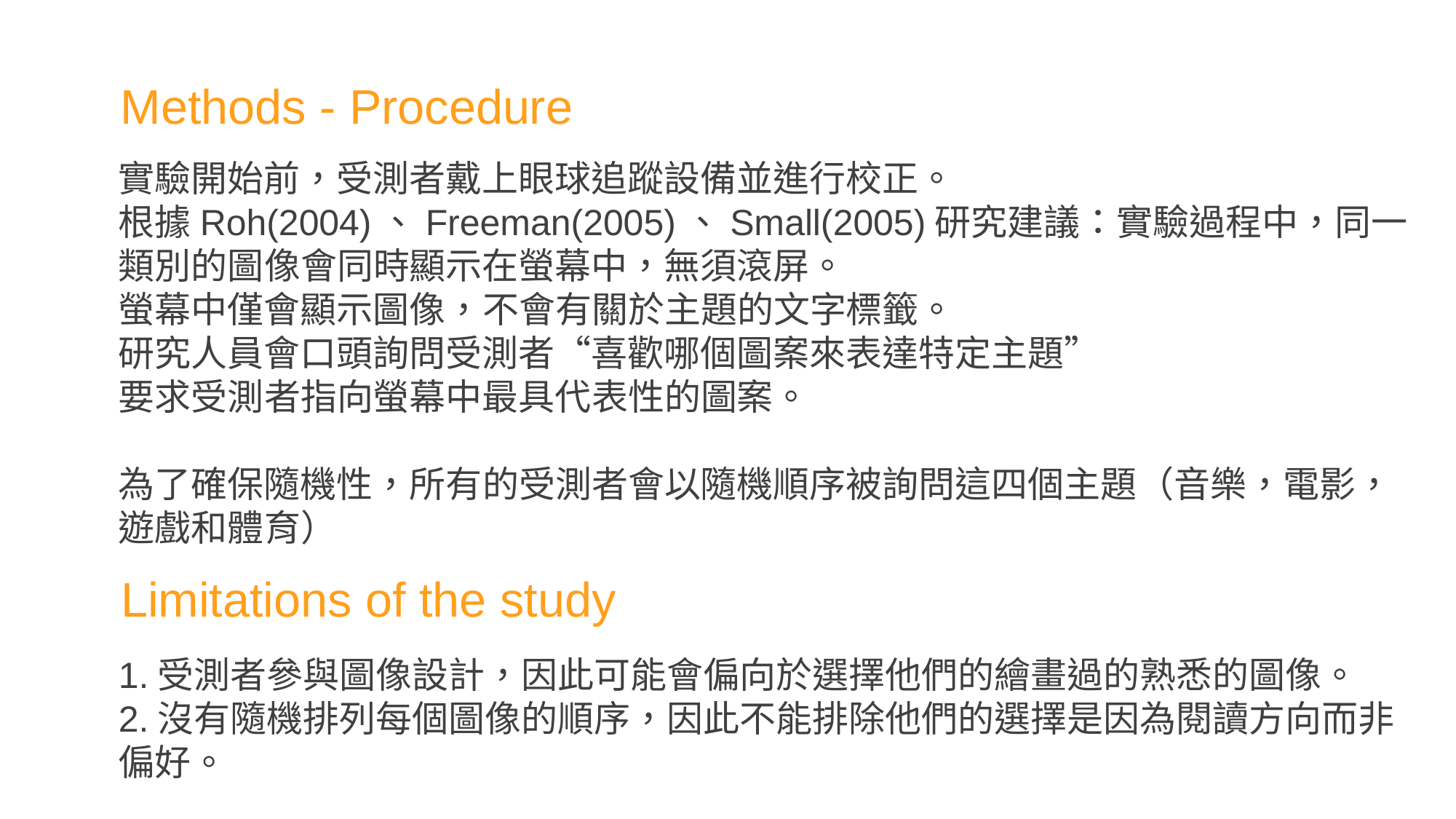

Methods - Procedure
實驗開始前，受測者戴上眼球追蹤設備並進行校正。
根據Roh(2004)、Freeman(2005)、Small(2005)研究建議：實驗過程中，同一類別的圖像會同時顯示在螢幕中，無須滾屏。
螢幕中僅會顯示圖像，不會有關於主題的文字標籤。
研究人員會口頭詢問受測者“喜歡哪個圖案來表達特定主題”
要求受測者指向螢幕中最具代表性的圖案。

為了確保隨機性，所有的受測者會以隨機順序被詢問這四個主題（音樂，電影，遊戲和體育）

Limitations of the study
1.受測者參與圖像設計，因此可能會偏向於選擇他們的繪畫過的熟悉的圖像。
2.沒有隨機排列每個圖像的順序，因此不能排除他們的選擇是因為閱讀方向而非偏好。